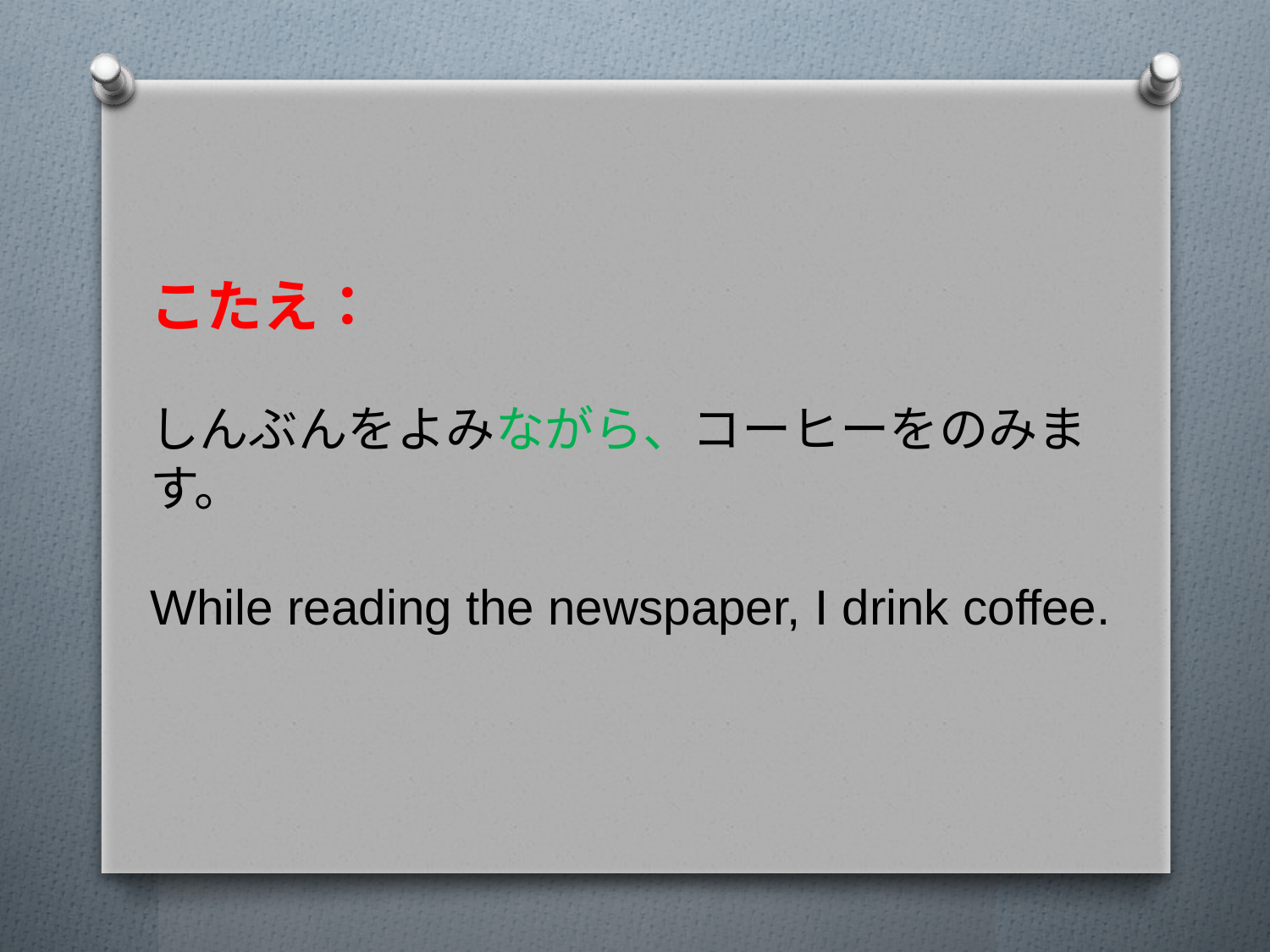

こたえ：

しんぶんをよみながら、コーヒーをのみます。

While reading the newspaper, I drink coffee.